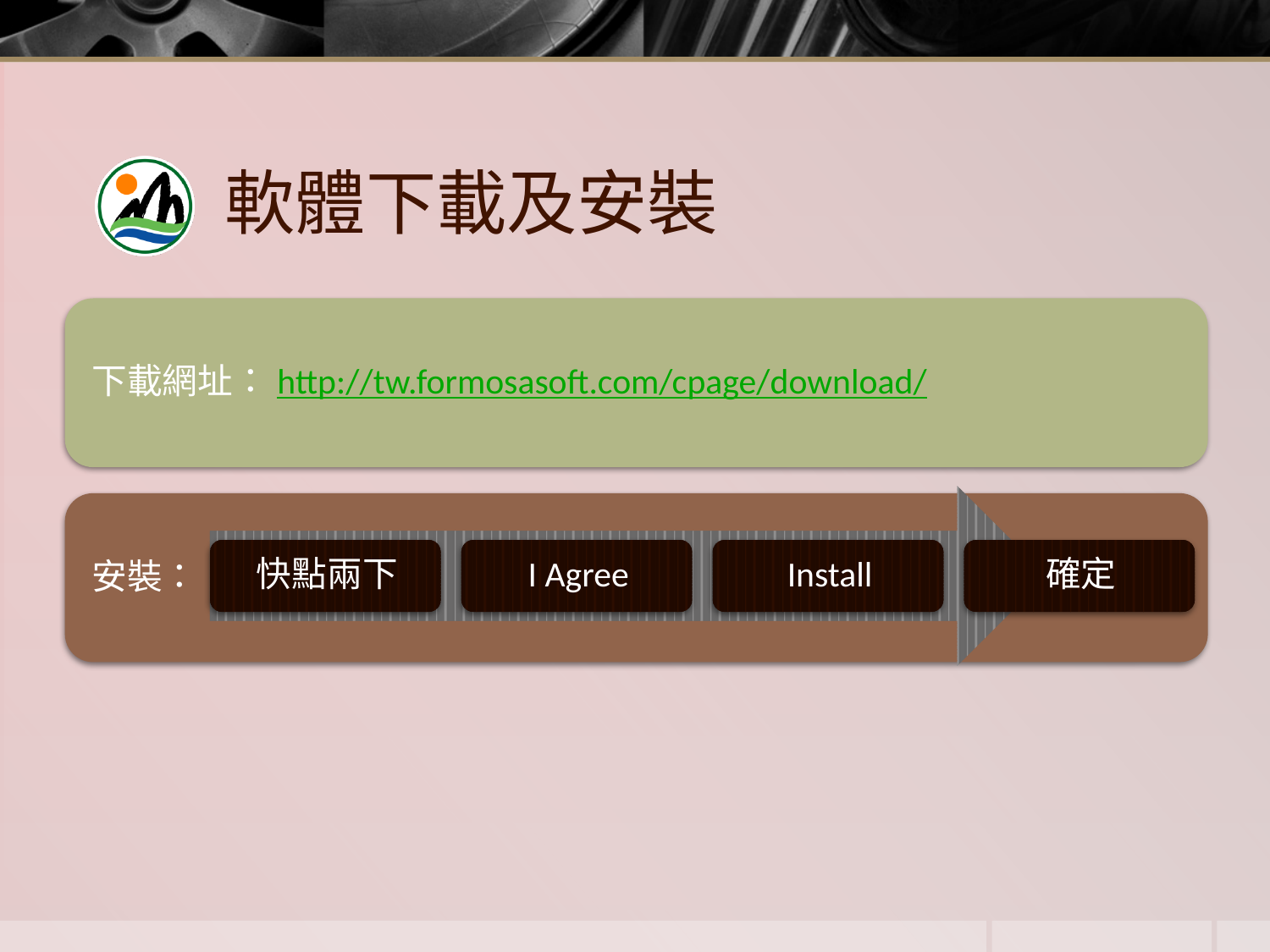

# 軟體下載及安裝
下載網址：http://tw.formosasoft.com/cpage/download/
安裝：
快點兩下
I Agree
Install
確定